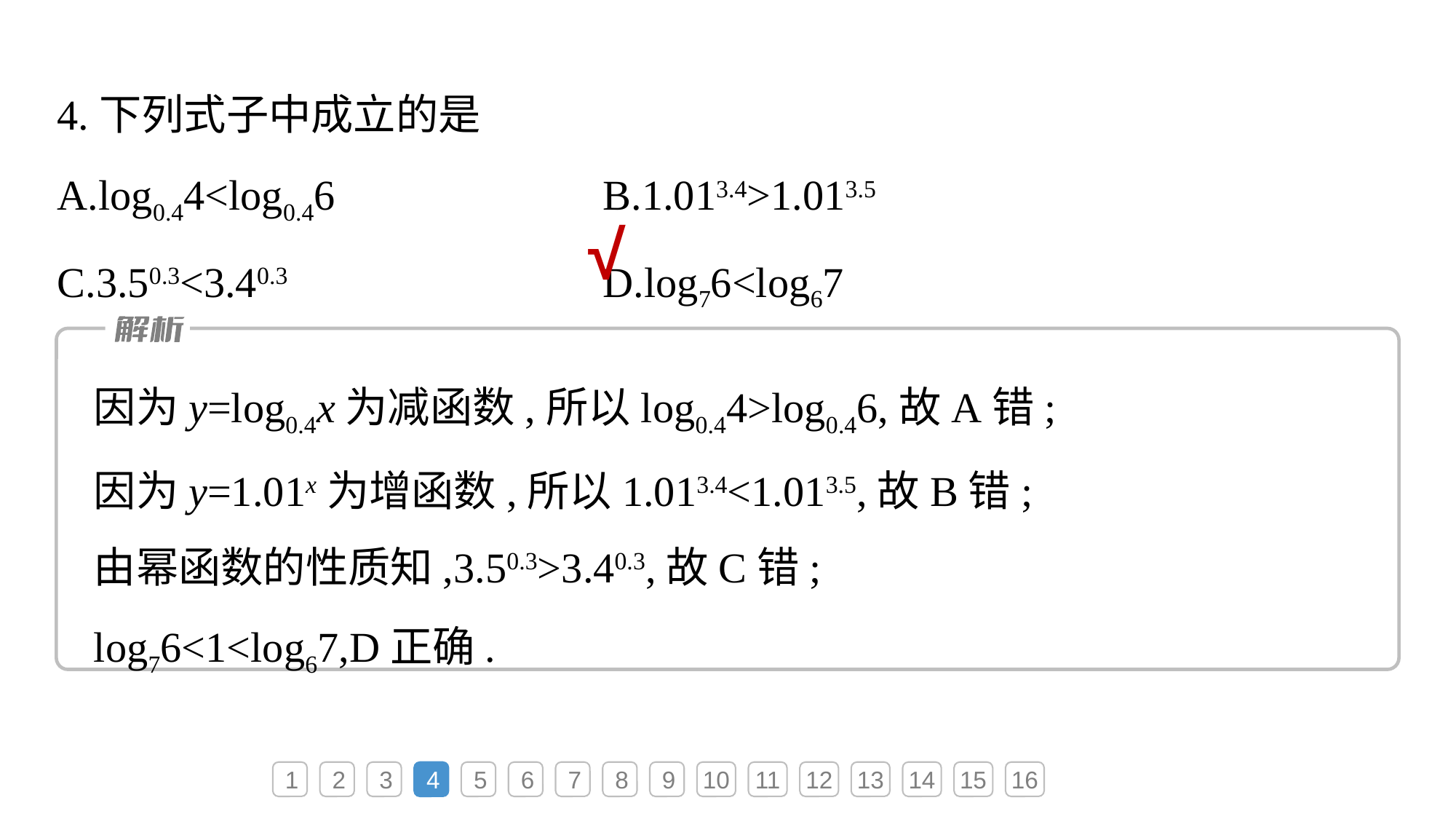

4.下列式子中成立的是
A.log0.44<log0.46			B.1.013.4>1.013.5
C.3.50.3<3.40.3				D.log76<log67
√

因为y=log0.4x为减函数,所以log0.44>log0.46,故A错;
因为y=1.01x为增函数,所以1.013.4<1.013.5,故B错;
由幂函数的性质知,3.50.3>3.40.3,故C错;
log76<1<log67,D正确.
1
2
3
4
5
6
7
8
9
10
11
12
13
14
15
16